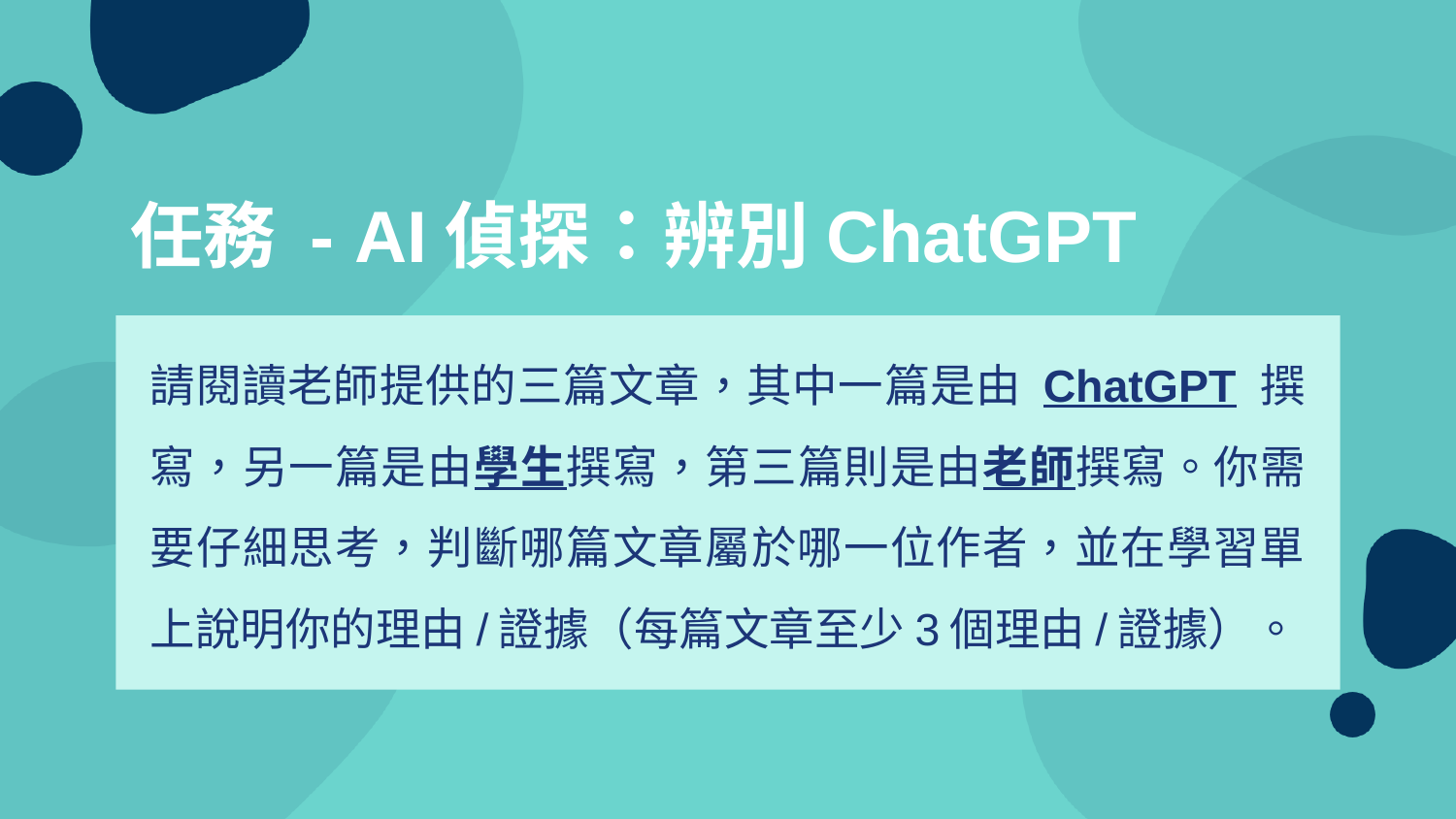

任務 - AI偵探：辨別ChatGPT
請閱讀老師提供的三篇文章，其中一篇是由 ChatGPT 撰寫，另一篇是由學生撰寫，第三篇則是由老師撰寫。你需要仔細思考，判斷哪篇文章屬於哪一位作者，並在學習單上說明你的理由/證據（每篇文章至少3個理由/證據）。